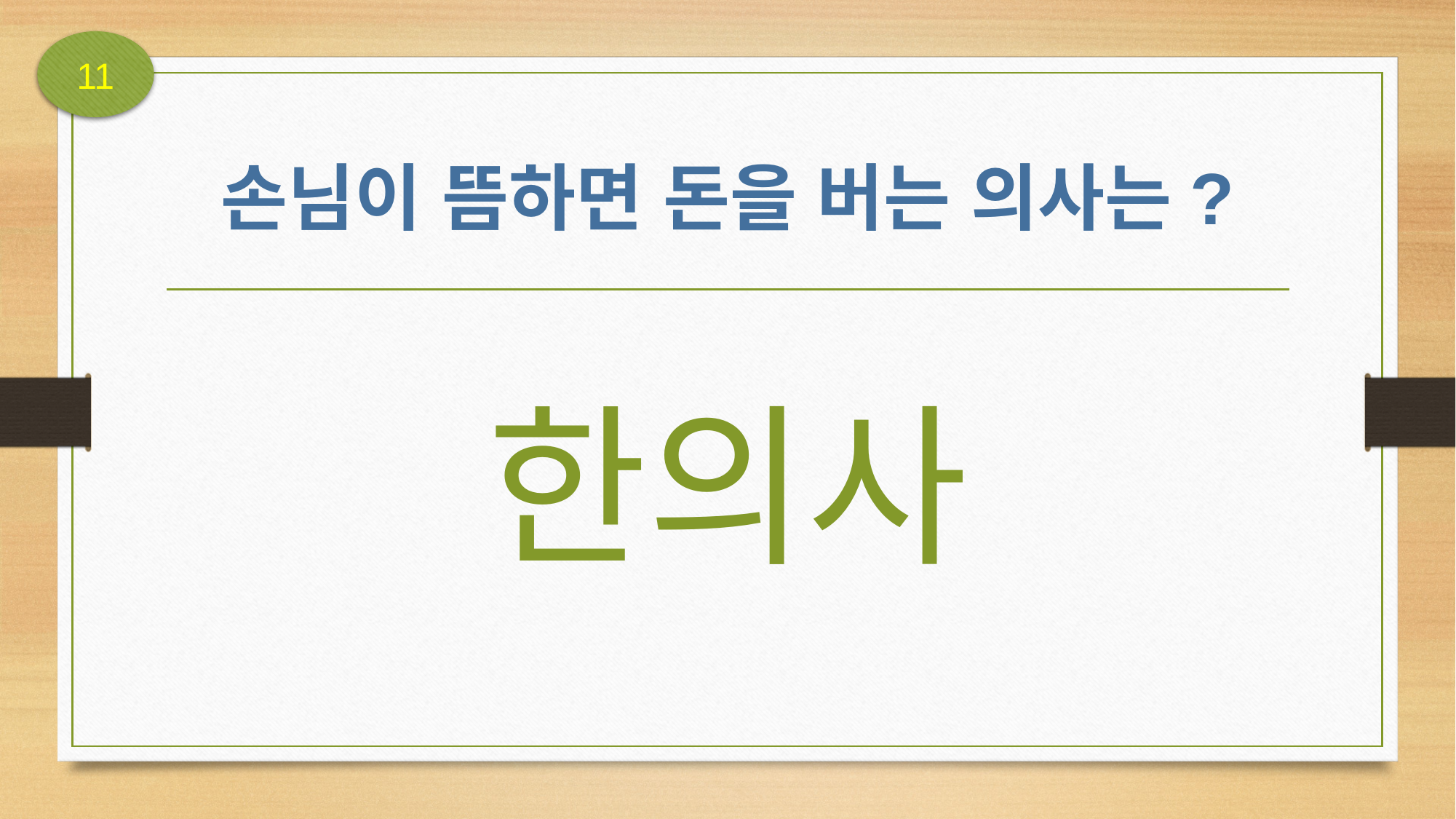

11
# 손님이 뜸하면 돈을 버는 의사는?
한의사